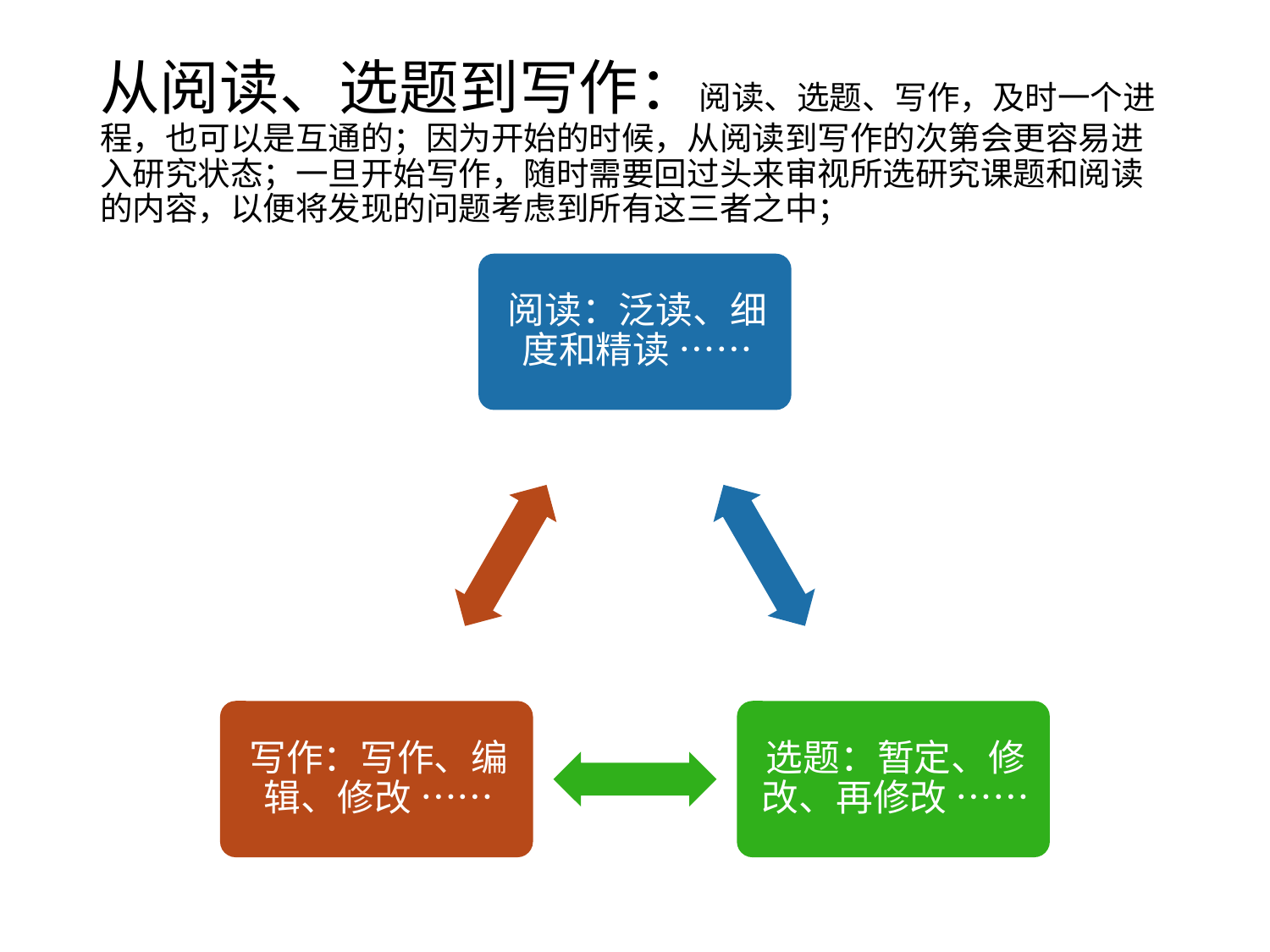

# 从阅读、选题到写作：阅读、选题、写作，及时一个进程，也可以是互通的；因为开始的时候，从阅读到写作的次第会更容易进入研究状态；一旦开始写作，随时需要回过头来审视所选研究课题和阅读的内容，以便将发现的问题考虑到所有这三者之中；
阅读：泛读、细度和精读 ……

选题：暂定、修改、再修改 ……

写作：写作、编辑、修改 ……